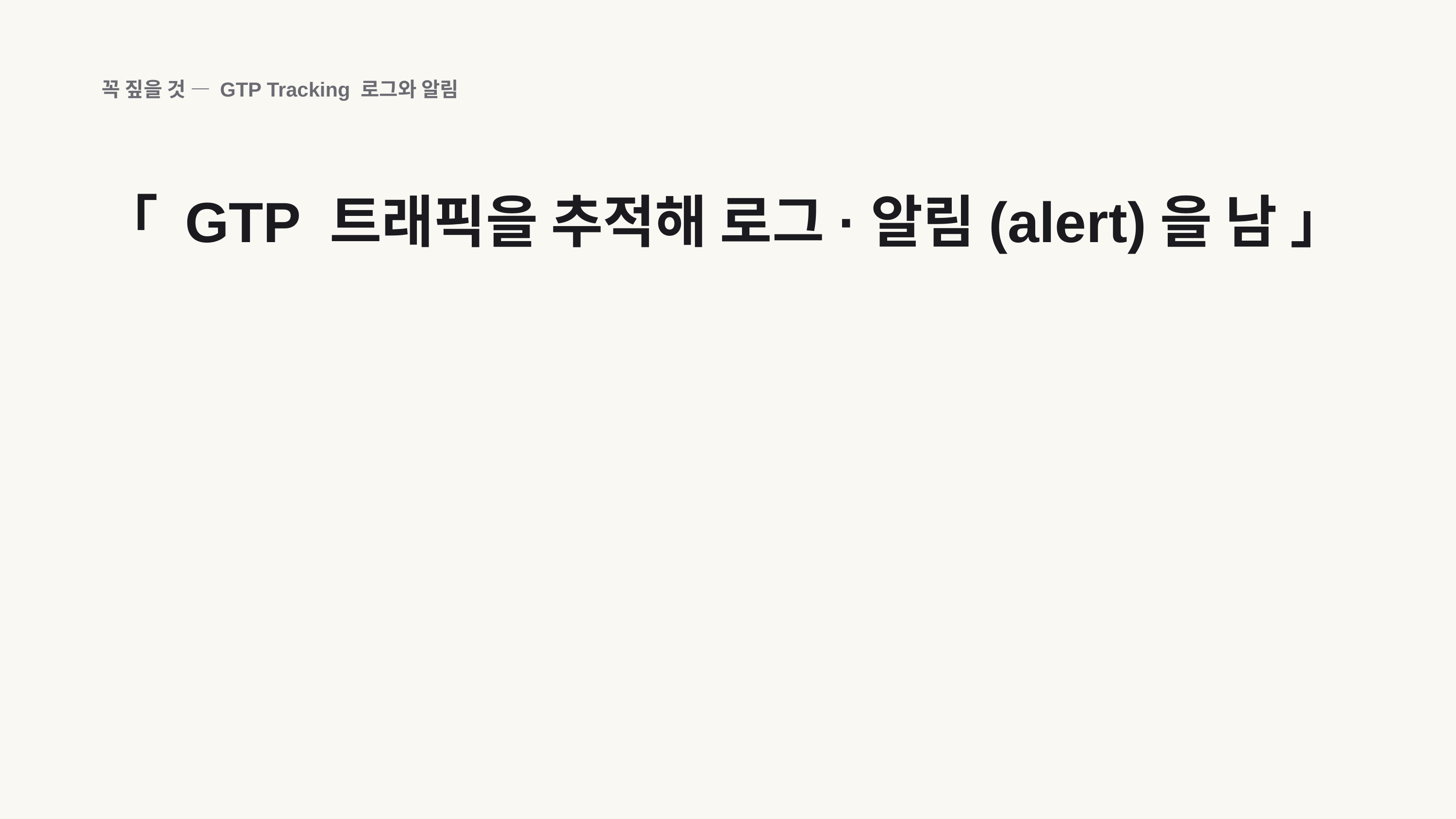

꼭 짚을 것 — GTP Tracking 로그와 알림
「 GTP 트래픽을 추적해 로그·알림(alert)을 남 」